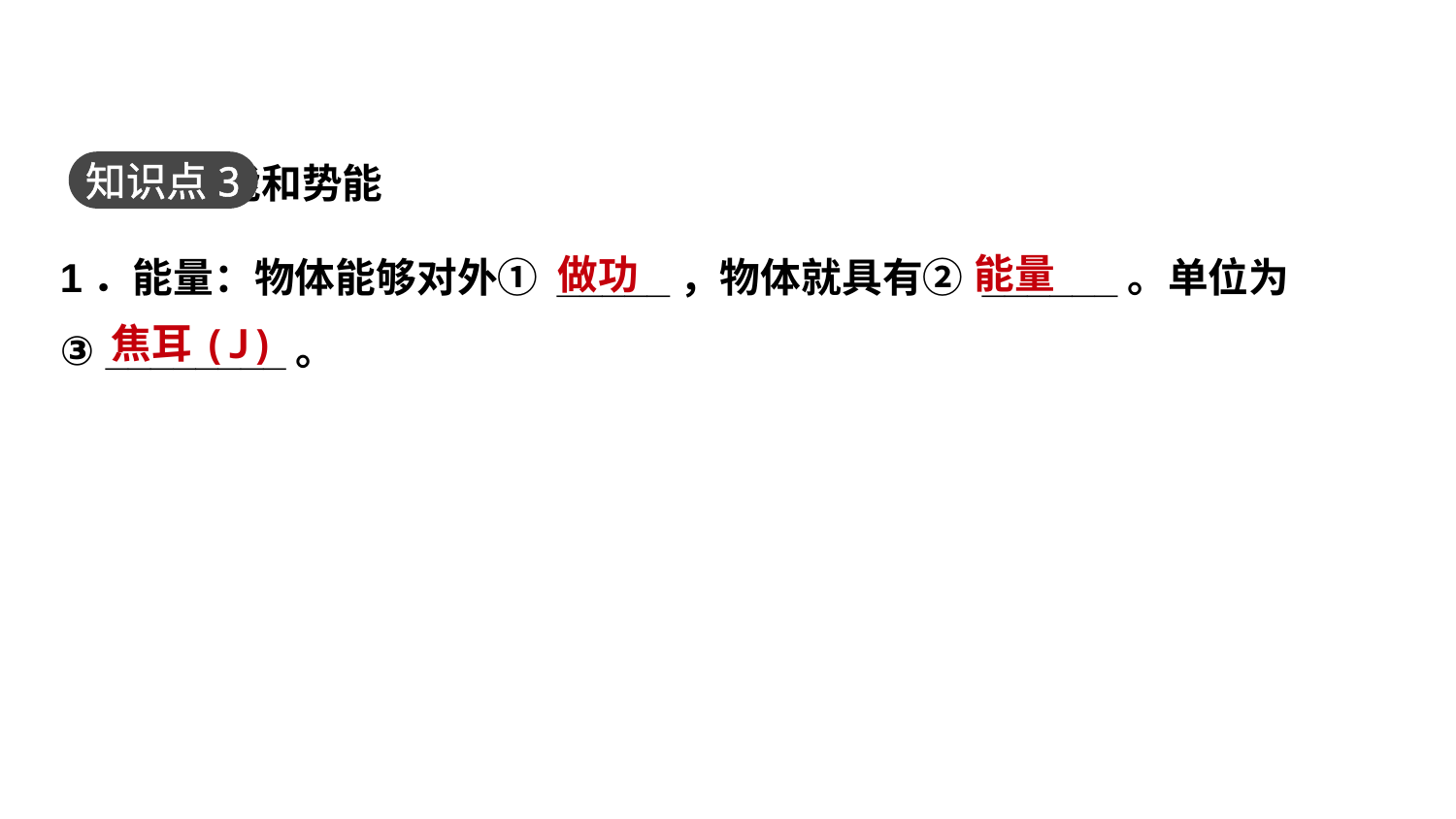

动能和势能
知识点3
能量
做功
1．能量：物体能够对外① _____，物体就具有② ______。单位为
③ ________。
焦耳(J)